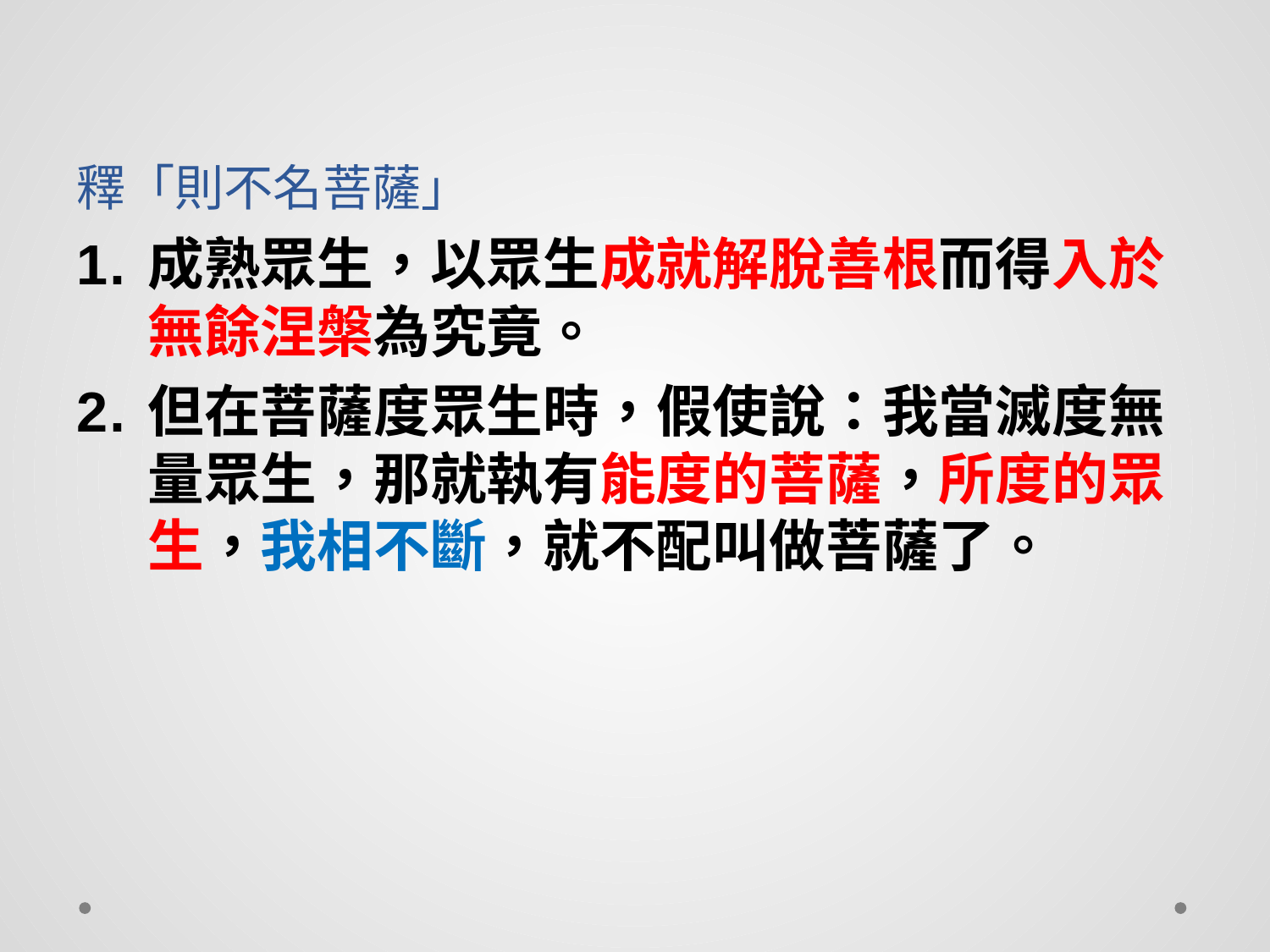

# 釋「則不名菩薩」
成熟眾生，以眾生成就解脫善根而得入於無餘涅槃為究竟。
但在菩薩度眾生時，假使說：我當滅度無量眾生，那就執有能度的菩薩，所度的眾生，我相不斷，就不配叫做菩薩了。